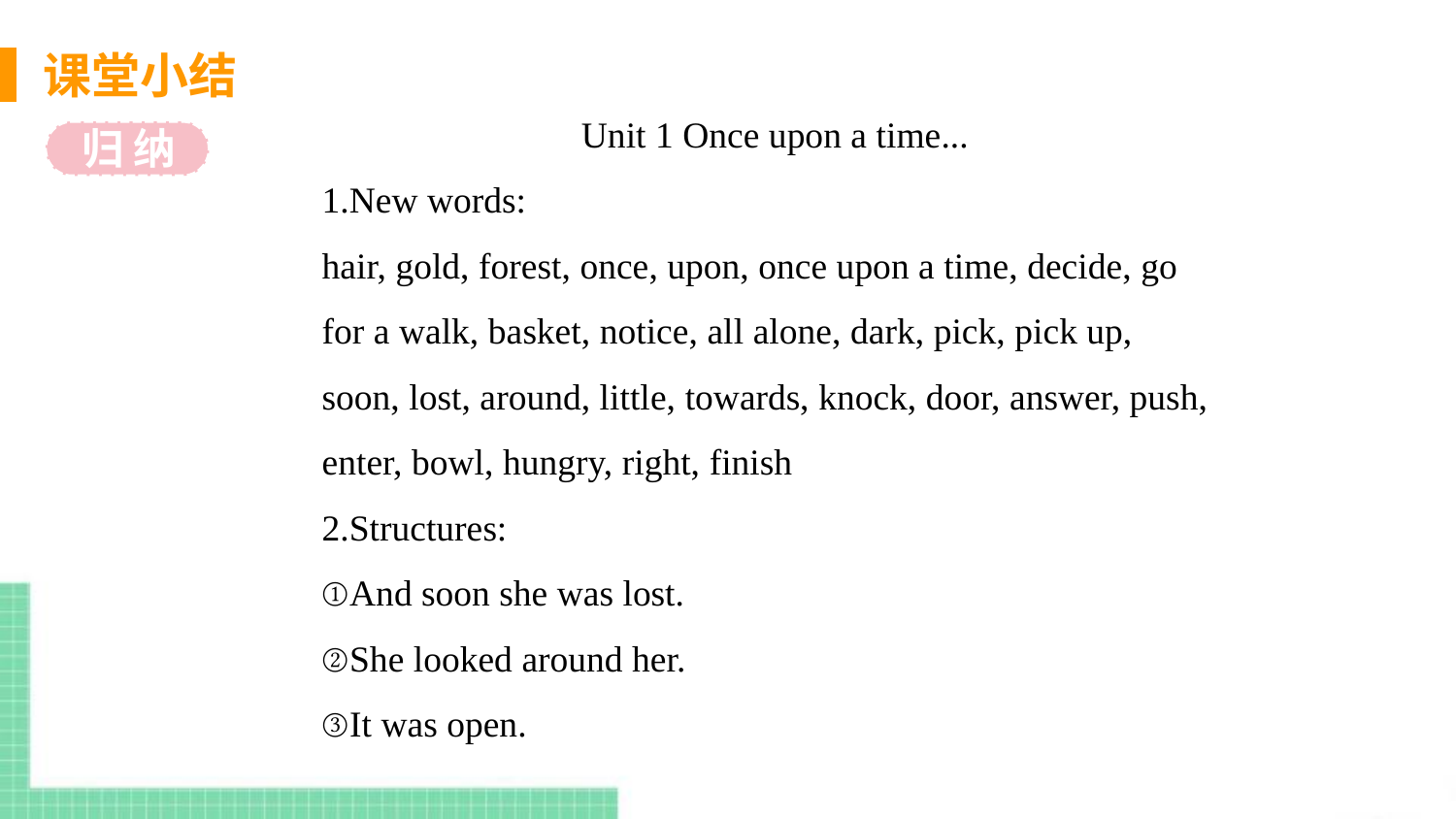

课堂小结

 Unit 1 Once upon a time...
1.New words:
hair, gold, forest, once, upon, once upon a time, decide, go for a walk, basket, notice, all alone, dark, pick, pick up, soon, lost, around, little, towards, knock, door, answer, push, enter, bowl, hungry, right, finish
2.Structures:
①And soon she was lost.
②She looked around her.
③It was open.

归 纳